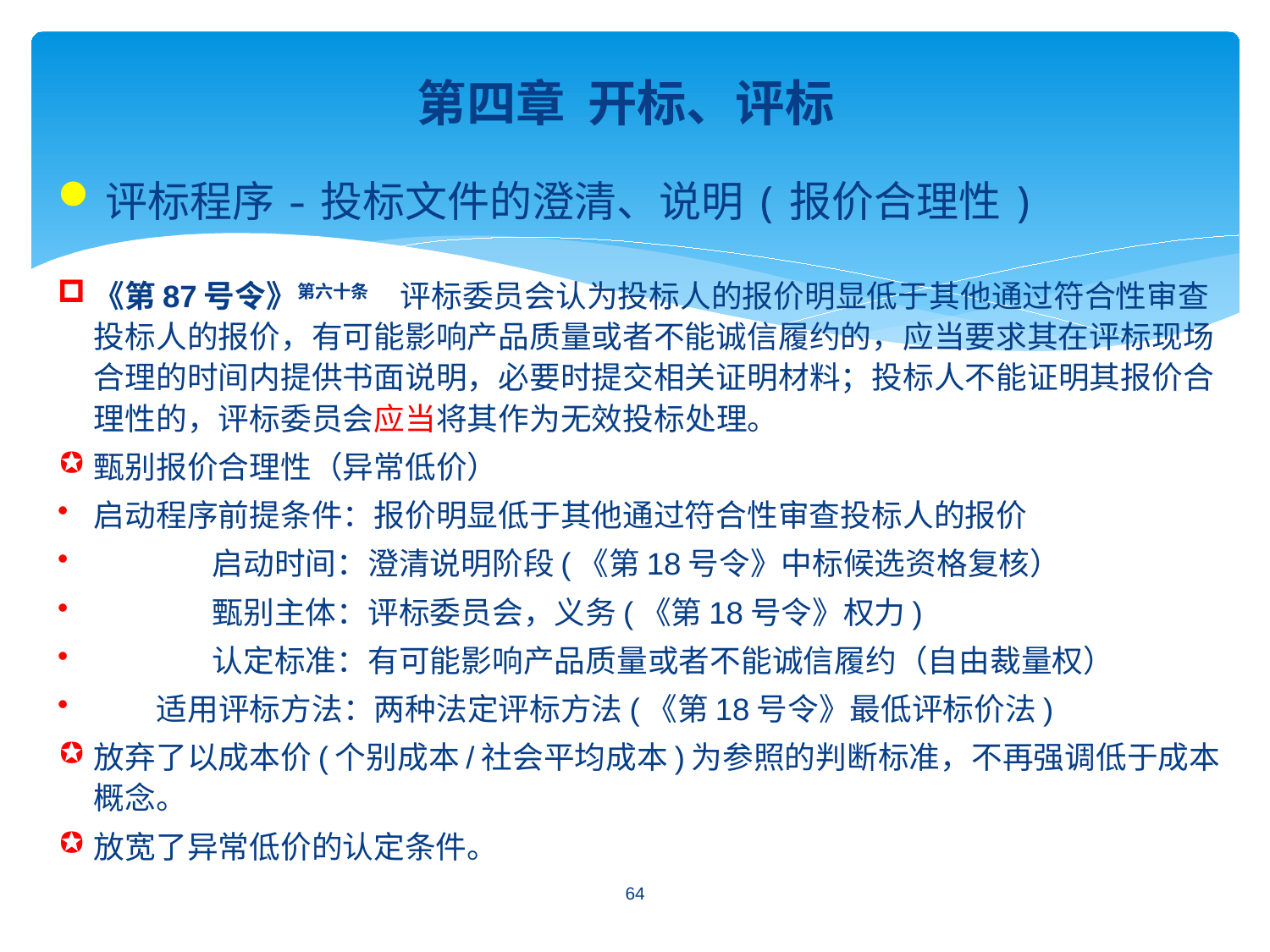

第四章  开标、评标
评标程序-投标文件的澄清、说明(报价合理性)
《第87号令》第六十条　评标委员会认为投标人的报价明显低于其他通过符合性审查投标人的报价，有可能影响产品质量或者不能诚信履约的，应当要求其在评标现场合理的时间内提供书面说明，必要时提交相关证明材料；投标人不能证明其报价合理性的，评标委员会应当将其作为无效投标处理。
甄别报价合理性（异常低价）
启动程序前提条件：报价明显低于其他通过符合性审查投标人的报价
                启动时间：澄清说明阶段(《第18号令》中标候选资格复核）
                甄别主体：评标委员会，义务(《第18号令》权力)
                认定标准：有可能影响产品质量或者不能诚信履约（自由裁量权）
        适用评标方法：两种法定评标方法(《第18号令》最低评标价法)
放弃了以成本价(个别成本/社会平均成本)为参照的判断标准，不再强调低于成本概念。
放宽了异常低价的认定条件。
64